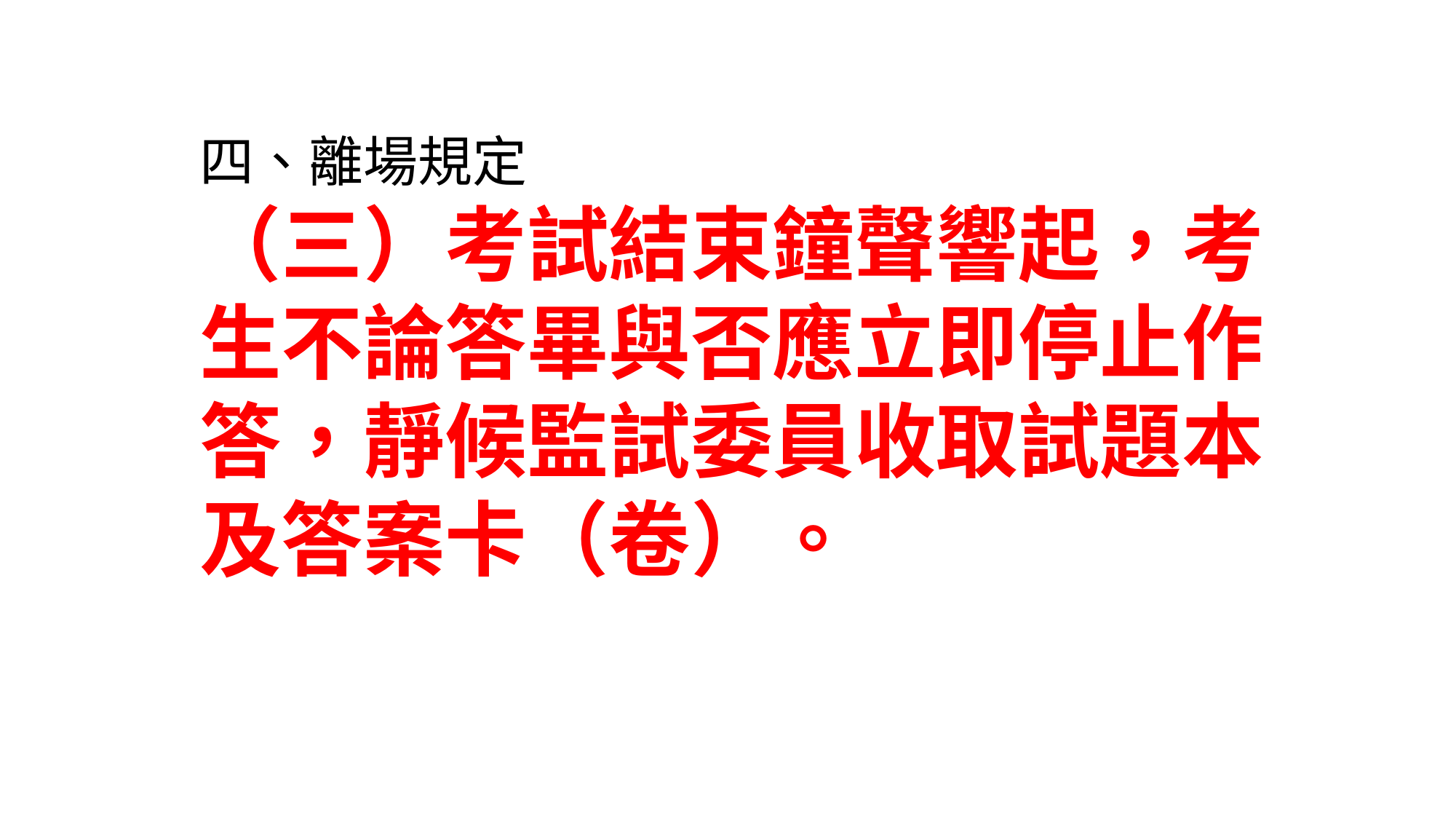

四、離場規定
（三）考試結束鐘聲響起，考生不論答畢與否應立即停止作答，靜候監試委員收取試題本及答案卡（卷）。